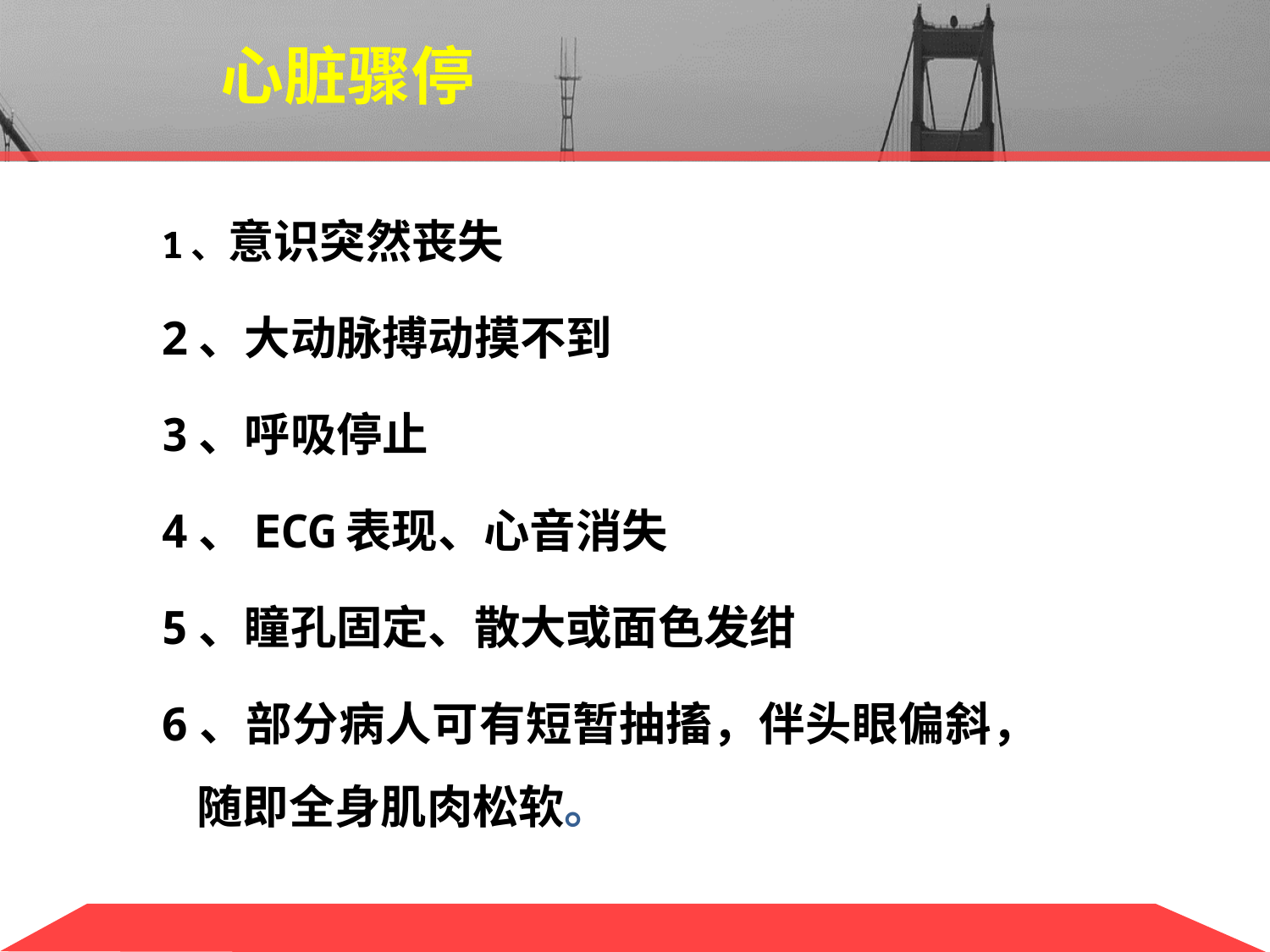

心脏骤停
1、意识突然丧失
2、大动脉搏动摸不到
3、呼吸停止
4、ECG表现、心音消失
5、瞳孔固定、散大或面色发绀
6、部分病人可有短暂抽搐，伴头眼偏斜，随即全身肌肉松软。
# 心跳呼吸骤停判断标准